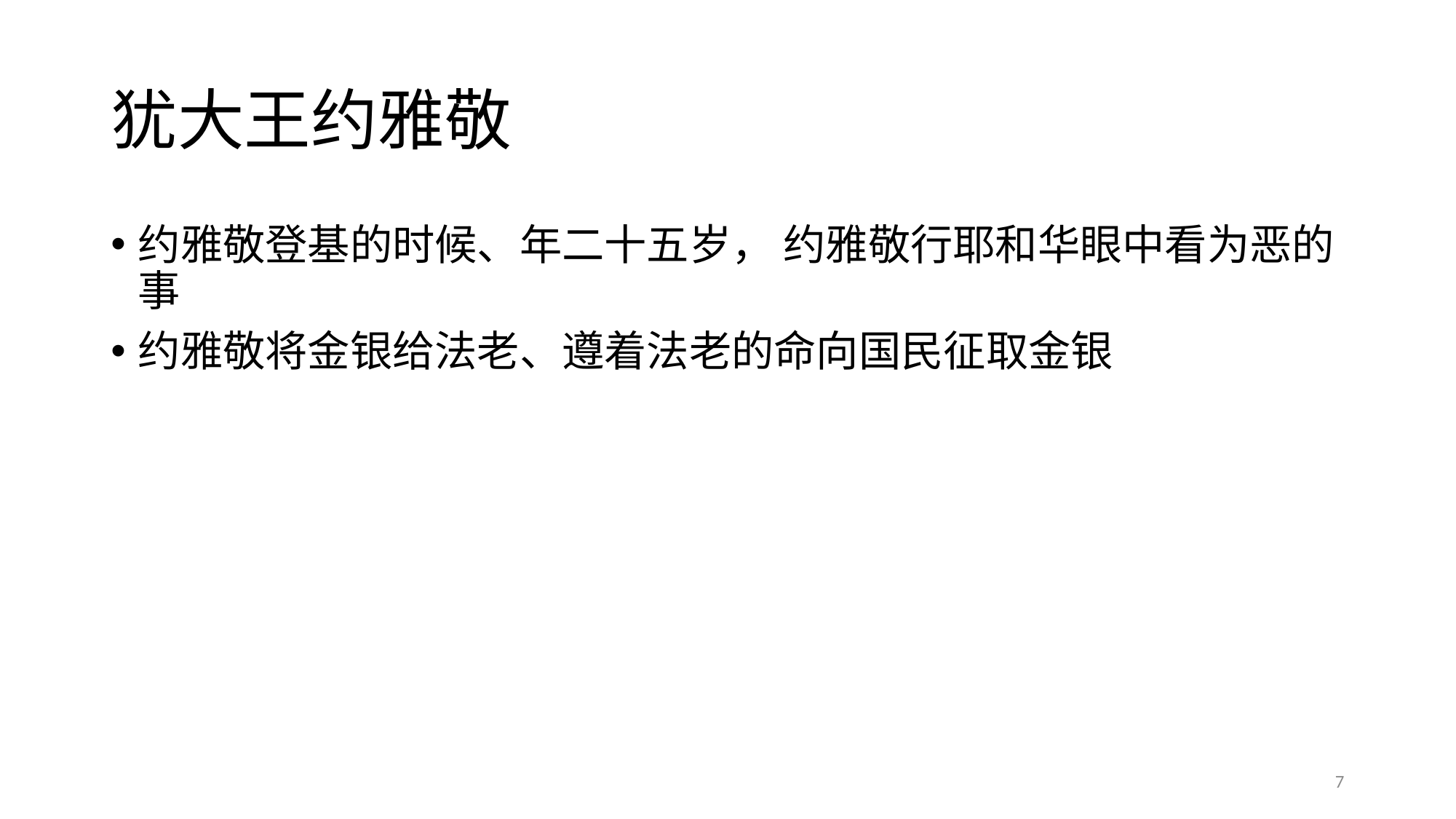

# 犹大王约雅敬
约雅敬登基的时候、年二十五岁， 约雅敬行耶和华眼中看为恶的事
约雅敬将金银给法老、遵着法老的命向国民征取金银
7